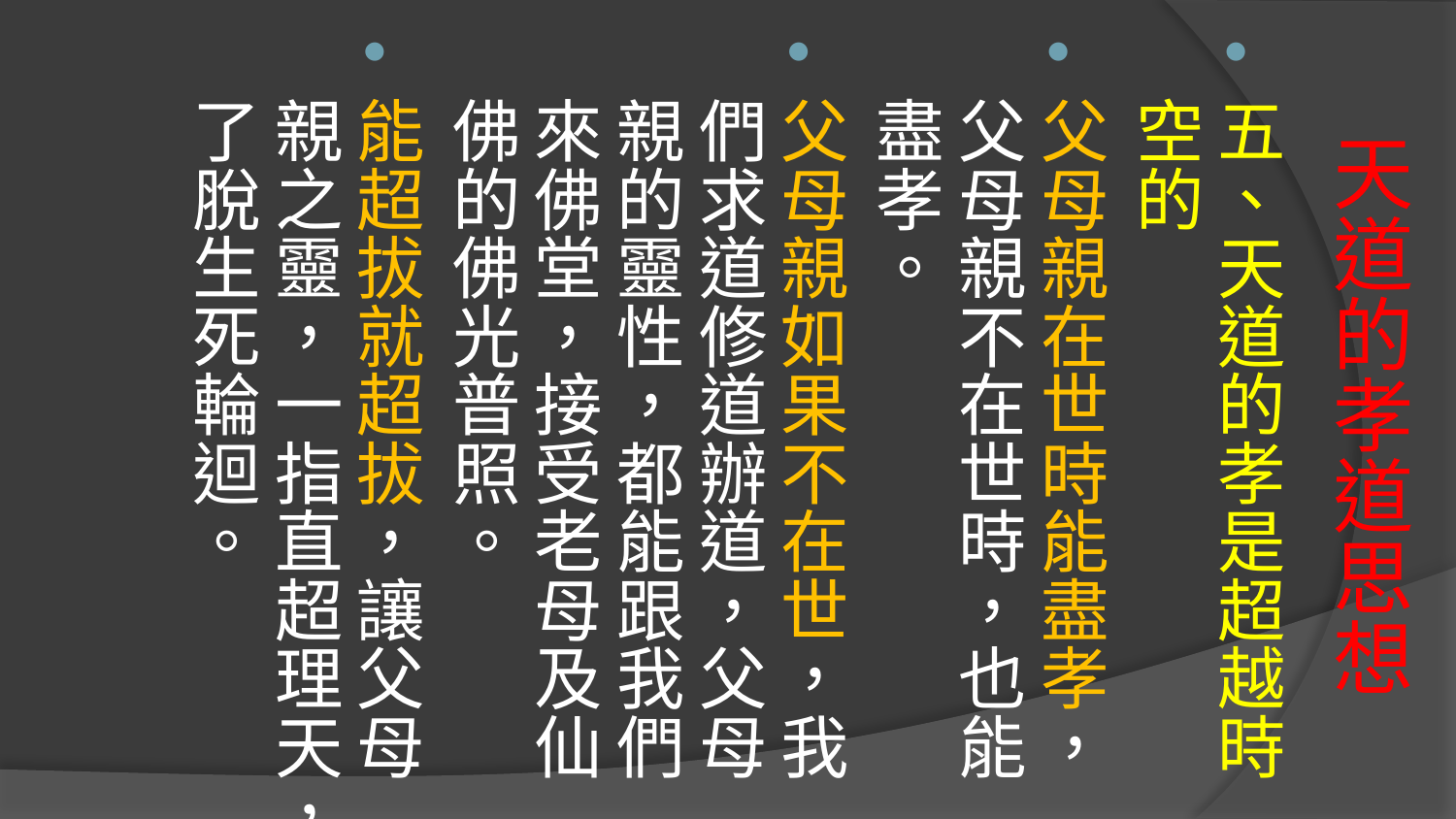

五、天道的孝是超越時空的
父母親在世時能盡孝，父母親不在世時，也能盡孝。
父母親如果不在世，我們求道修道辦道，父母親的靈性，都能跟我們來佛堂，接受老母及仙佛的佛光普照。
能超拔就超拔，讓父母親之靈，一指直超理天，了脫生死輪迴。

# 天道的孝道思想